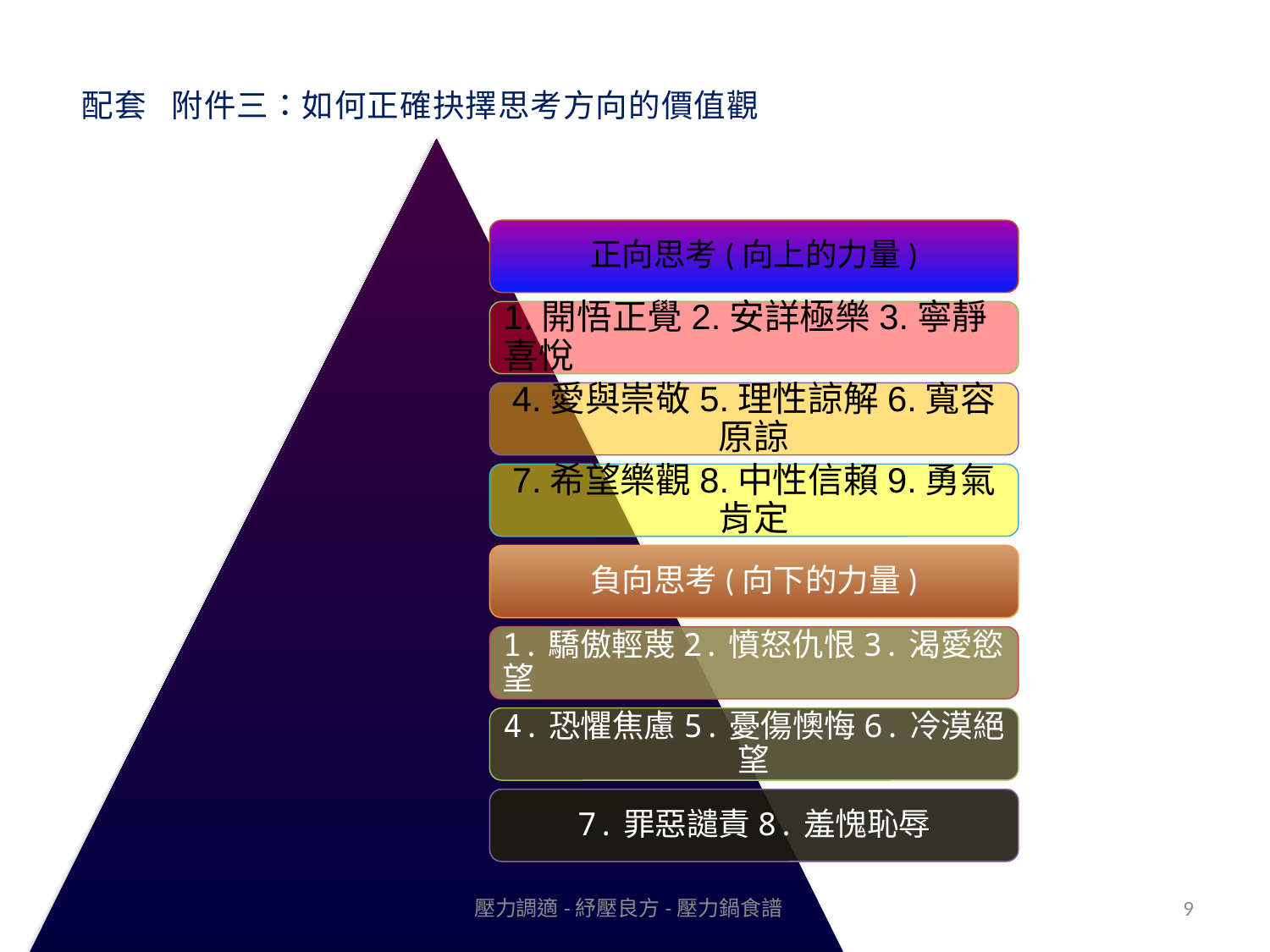

配套   附件三：如何正確抉擇思考方向的價值觀
正向思考(向上的力量)
1.開悟正覺2.安詳極樂3.寧靜喜悅
4.愛與崇敬5.理性諒解6.寬容原諒
7.希望樂觀8.中性信賴9.勇氣肯定
負向思考(向下的力量)
1.驕傲輕蔑2.憤怒仇恨3.渴愛慾望
4.恐懼焦慮5.憂傷懊悔6.冷漠絕望
7.罪惡譴責8.羞愧恥辱
壓力調適-紓壓良方-壓力鍋食譜
9